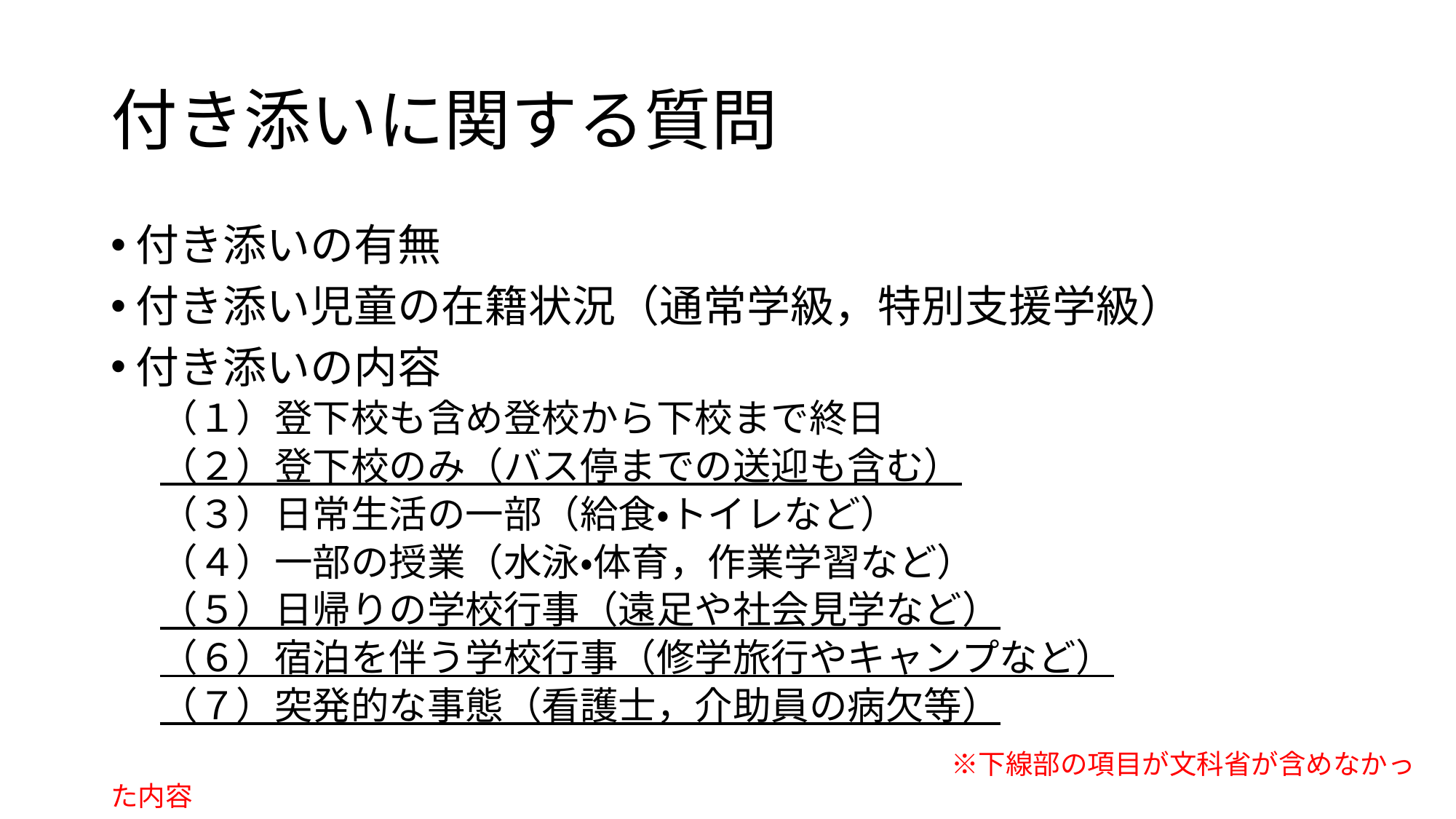

# 付き添いに関する質問
付き添いの有無
付き添い児童の在籍状況（通常学級，特別支援学級）
付き添いの内容
（１）登下校も含め登校から下校まで終日
（２）登下校のみ（バス停までの送迎も含む）
（３）日常生活の一部（給食・トイレなど）
（４）一部の授業（水泳・体育，作業学習など）
（５）日帰りの学校行事（遠足や社会見学など）
（６）宿泊を伴う学校行事（修学旅行やキャンプなど）
（７）突発的な事態（看護士，介助員の病欠等）
　　　　　　　　　　　　　　　　　　　　　　※下線部の項目が文科省が含めなかった内容